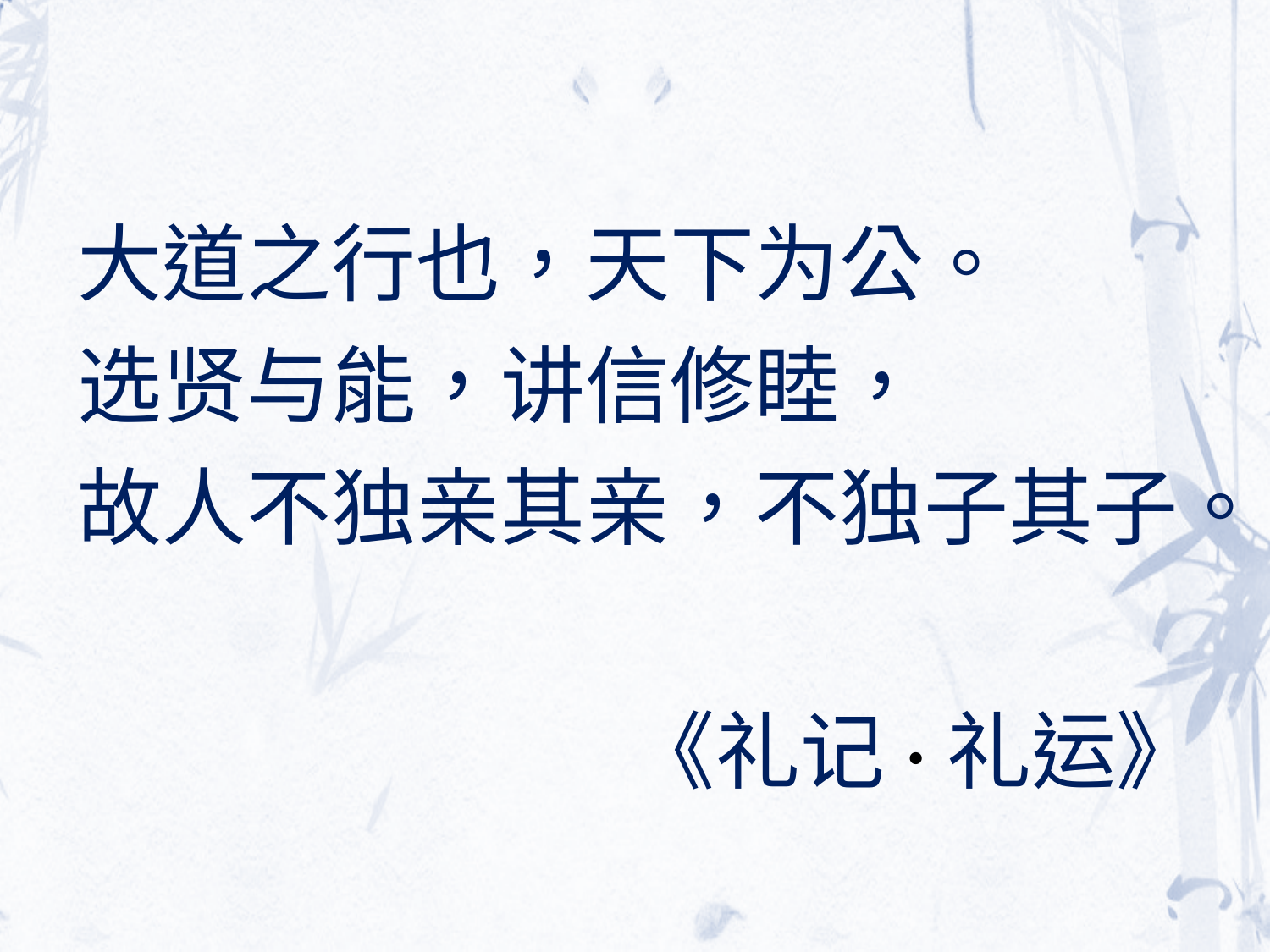

大道之行也，天下为公。
选贤与能，讲信修睦，
故人不独亲其亲，不独子其子。
			                                      《礼记·礼运》